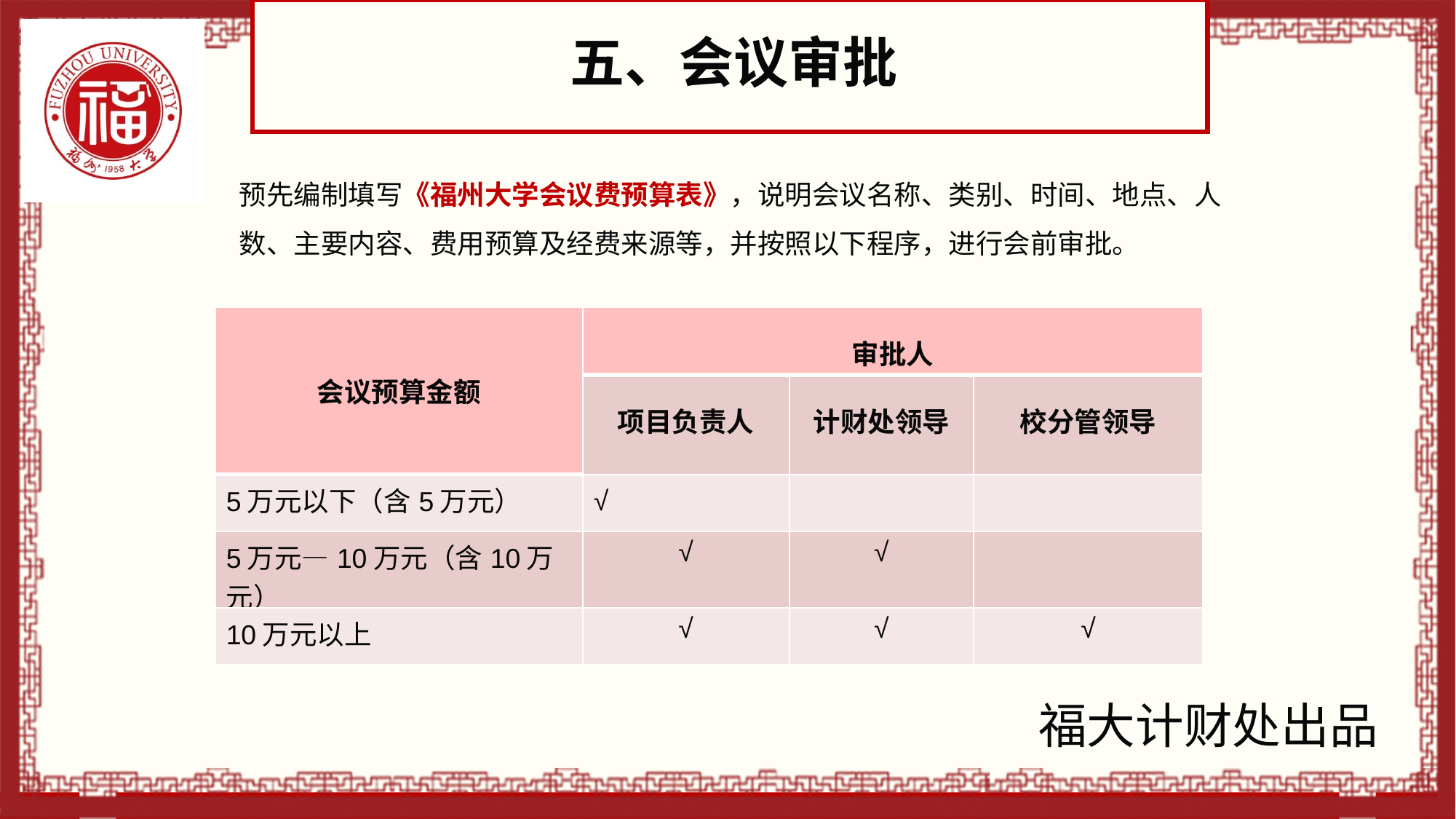

五、会议审批
预先编制填写《福州大学会议费预算表》，说明会议名称、类别、时间、地点、人数、主要内容、费用预算及经费来源等，并按照以下程序，进行会前审批。
| 会议预算金额 | 审批人 |  |  |
| --- | --- | --- | --- |
|  | 项目负责人 | 计财处领导 | 校分管领导 |
| 5万元以下（含5万元） | √ |  |  |
| 5万元—10万元（含10万元） | √ | √ |  |
| 10万元以上 | √ | √ | √ |
9